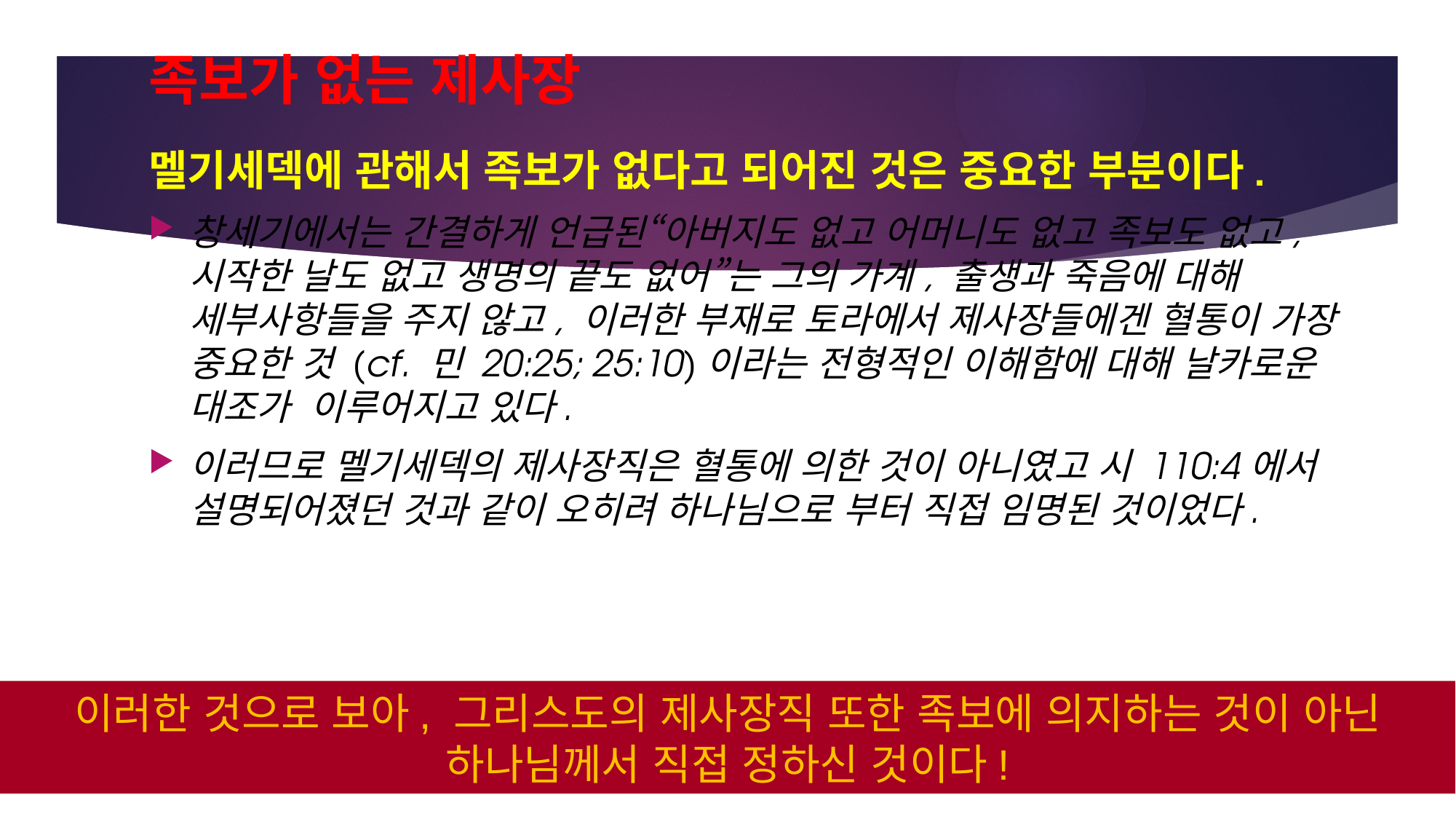

# 족보가 없는 제사장
멜기세덱에 관해서 족보가 없다고 되어진 것은 중요한 부분이다.
창세기에서는 간결하게 언급된“아버지도 없고 어머니도 없고 족보도 없고, 시작한 날도 없고 생명의 끝도 없어”는 그의 가계, 출생과 죽음에 대해 세부사항들을 주지 않고, 이러한 부재로 토라에서 제사장들에겐 혈통이 가장 중요한 것 (cf. 민 20:25; 25:10)이라는 전형적인 이해함에 대해 날카로운 대조가  이루어지고 있다.
이러므로 멜기세덱의 제사장직은 혈통에 의한 것이 아니였고 시 110:4에서 설명되어졌던 것과 같이 오히려 하나님으로 부터 직접 임명된 것이었다.
이러한 것으로 보아, 그리스도의 제사장직 또한 족보에 의지하는 것이 아닌 하나님께서 직접 정하신 것이다!